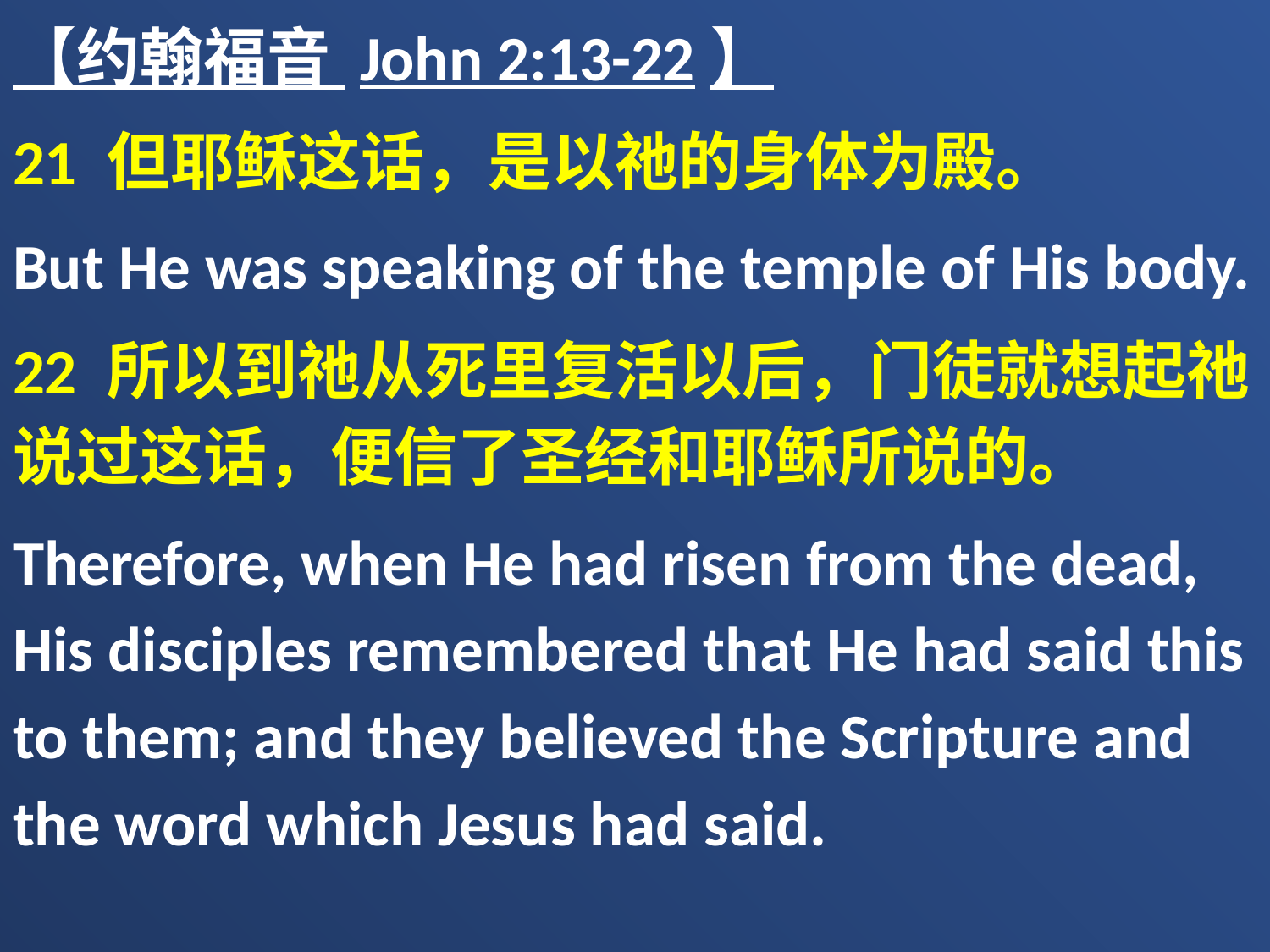

【约翰福音 John 2:13-22】
21 但耶稣这话，是以祂的身体为殿。
But He was speaking of the temple of His body.
22 所以到祂从死里复活以后，门徒就想起祂说过这话，便信了圣经和耶稣所说的。
Therefore, when He had risen from the dead, His disciples remembered that He had said this to them; and they believed the Scripture and the word which Jesus had said.